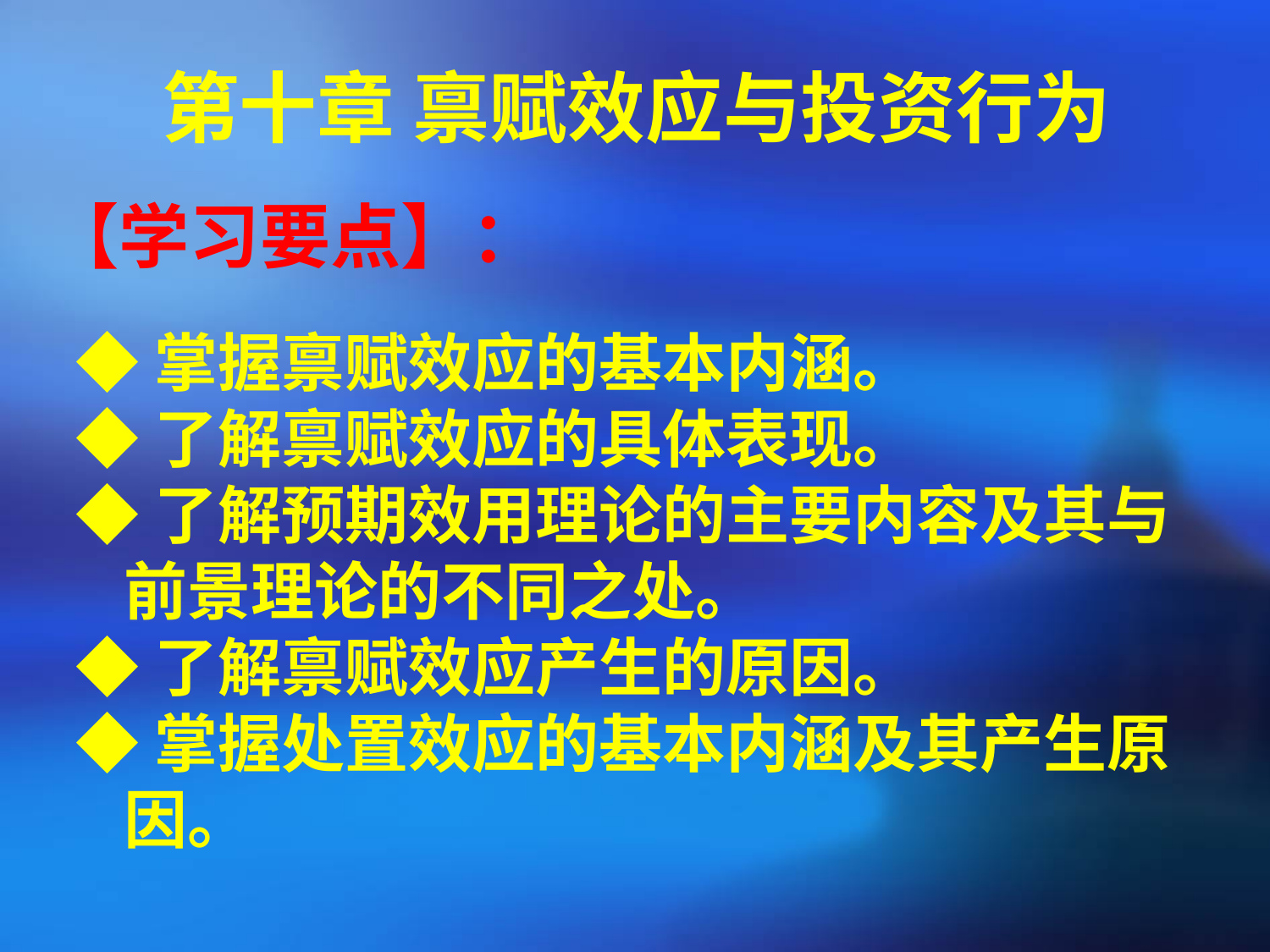

第十章 禀赋效应与投资行为

【学习要点】：
◆掌握禀赋效应的基本内涵。
◆了解禀赋效应的具体表现。
◆了解预期效用理论的主要内容及其与前景理论的不同之处。
◆了解禀赋效应产生的原因。
◆掌握处置效应的基本内涵及其产生原因。